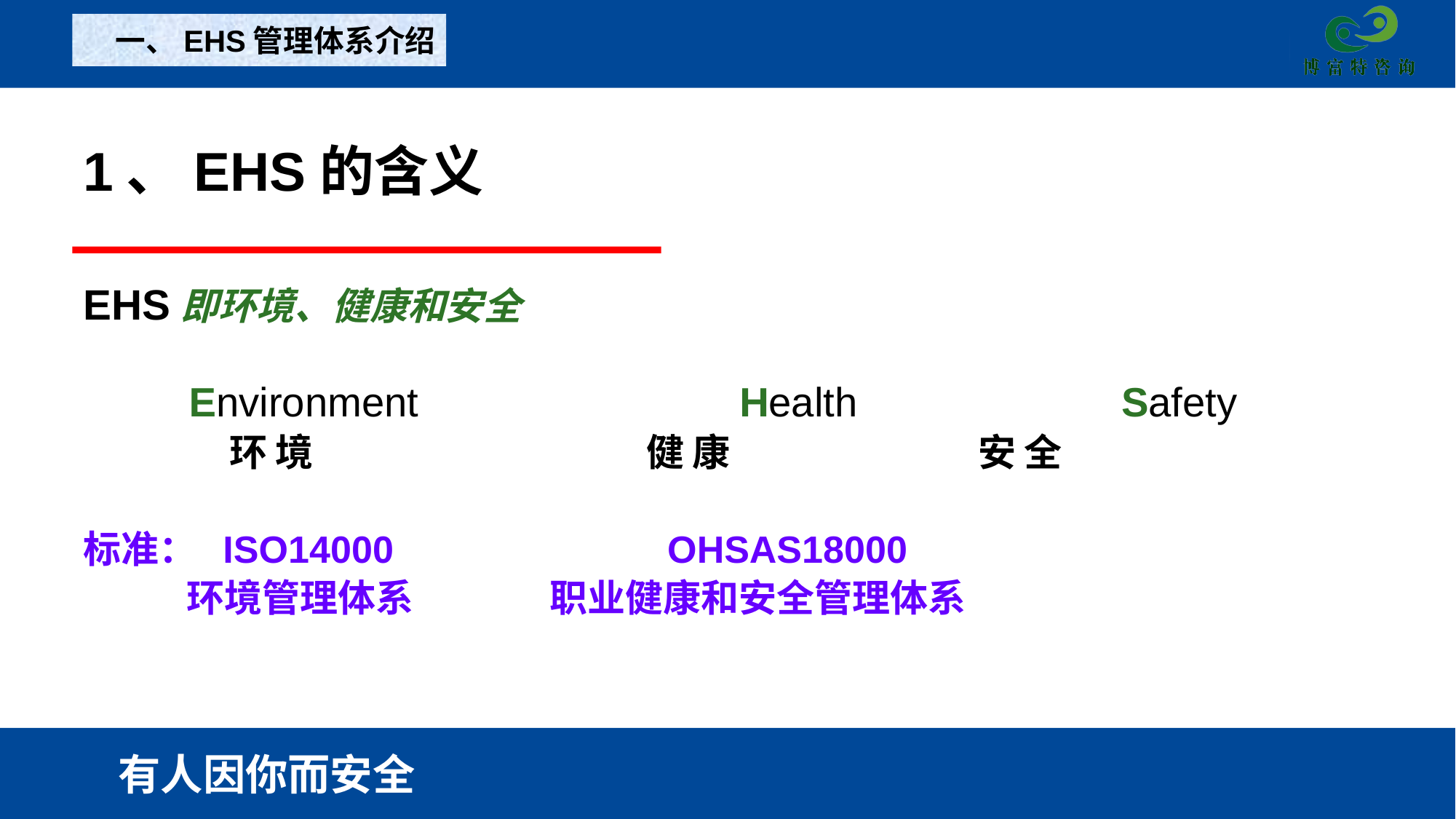

一、EHS管理体系介绍
1、EHS的含义

EHS即环境、健康和安全

          Environment                            Health                       Safety
                环 境                                       健 康                             安 全

标准：  ISO14000                          OHSAS18000
           环境管理体系                职业健康和安全管理体系